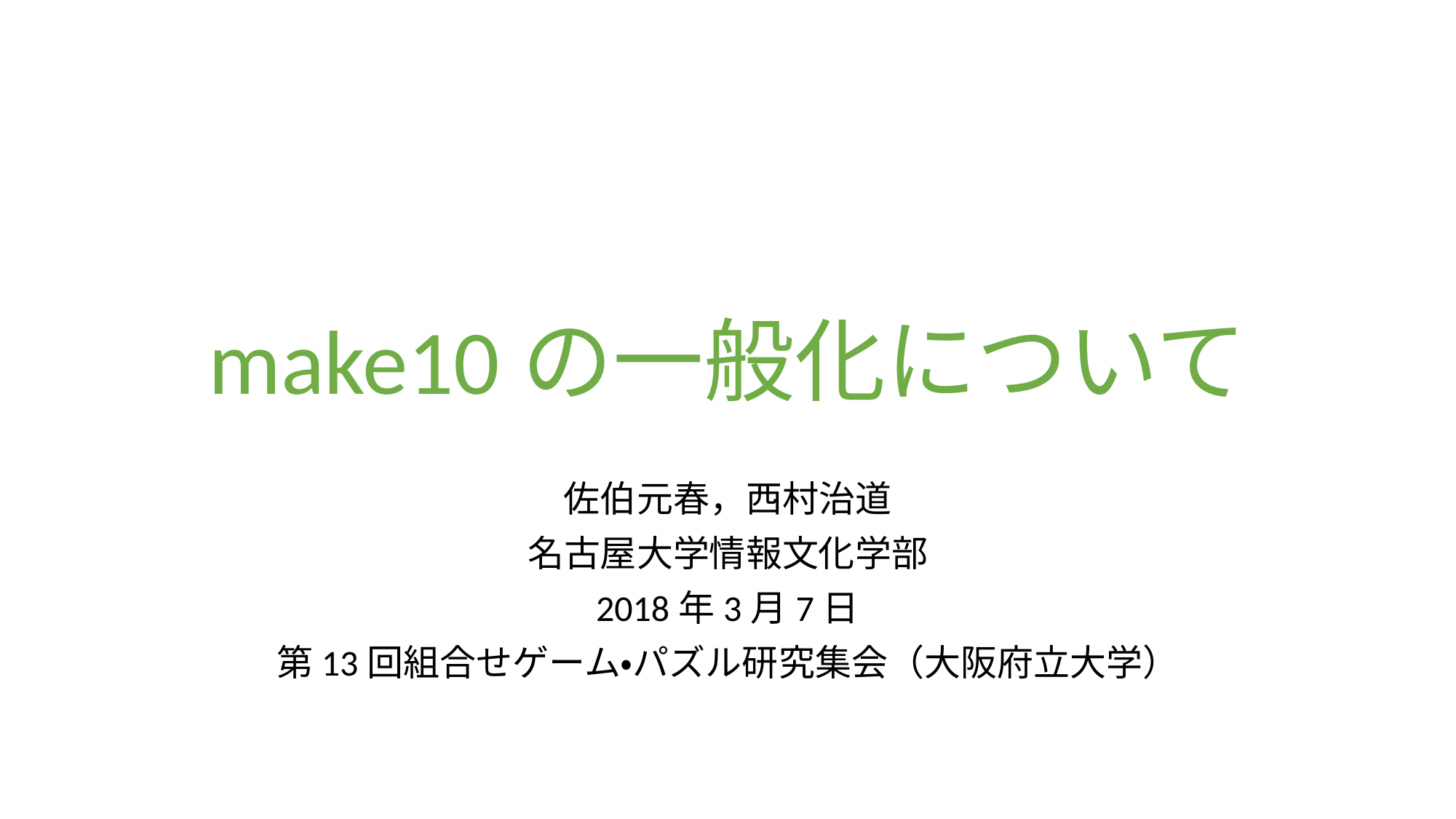

# make10の一般化について
佐伯元春，西村治道
名古屋大学情報文化学部
2018年3月7日
第13回組合せゲーム・パズル研究集会（大阪府立大学）